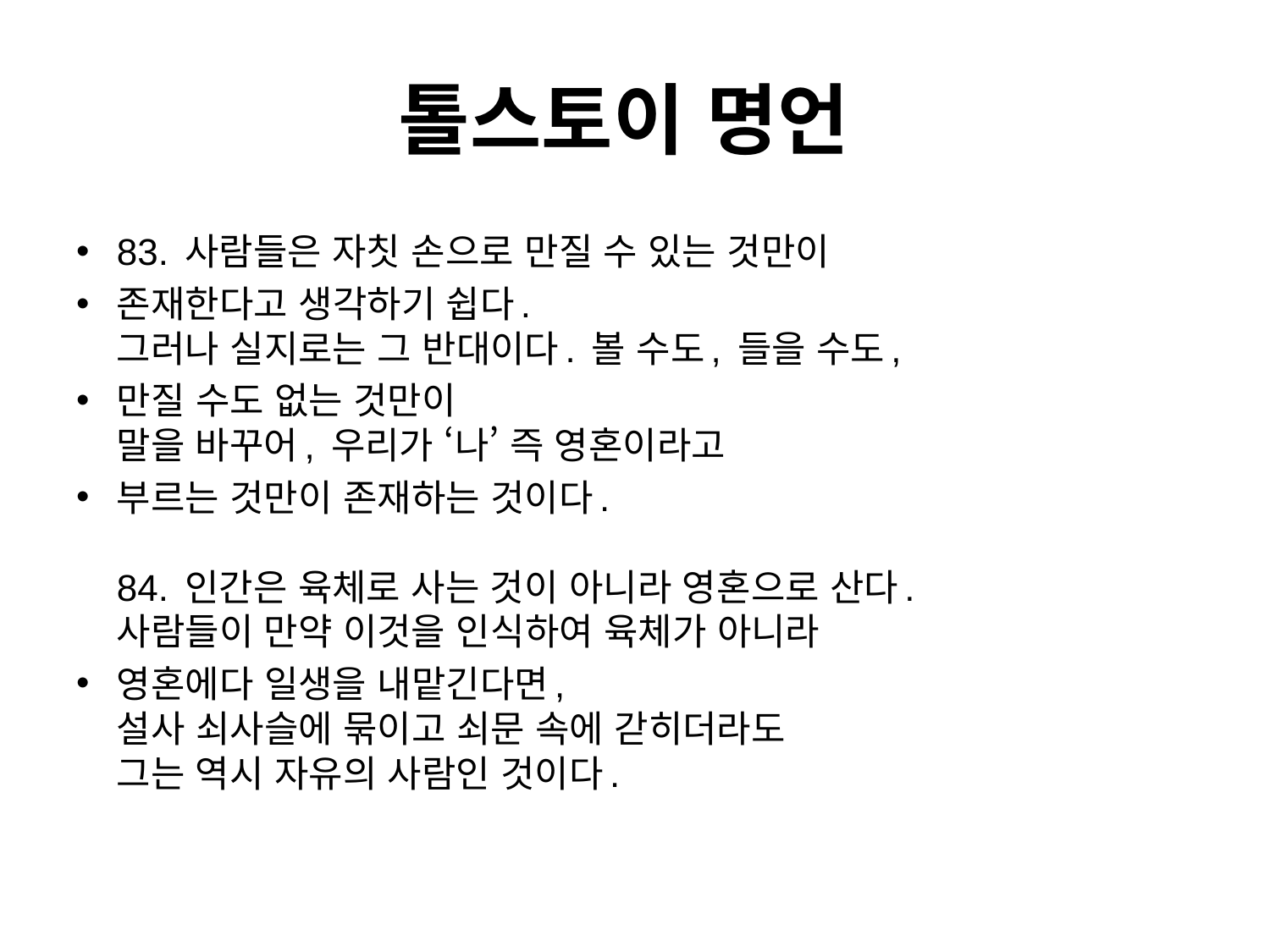

# 톨스토이 명언
83. 사람들은 자칫 손으로 만질 수 있는 것만이
존재한다고 생각하기 쉽다.
그러나 실지로는 그 반대이다. 볼 수도, 들을 수도,
만질 수도 없는 것만이
말을 바꾸어, 우리가 ‘나’ 즉 영혼이라고
부르는 것만이 존재하는 것이다.
84. 인간은 육체로 사는 것이 아니라 영혼으로 산다.
사람들이 만약 이것을 인식하여 육체가 아니라
영혼에다 일생을 내맡긴다면,
설사 쇠사슬에 묶이고 쇠문 속에 갇히더라도
그는 역시 자유의 사람인 것이다.